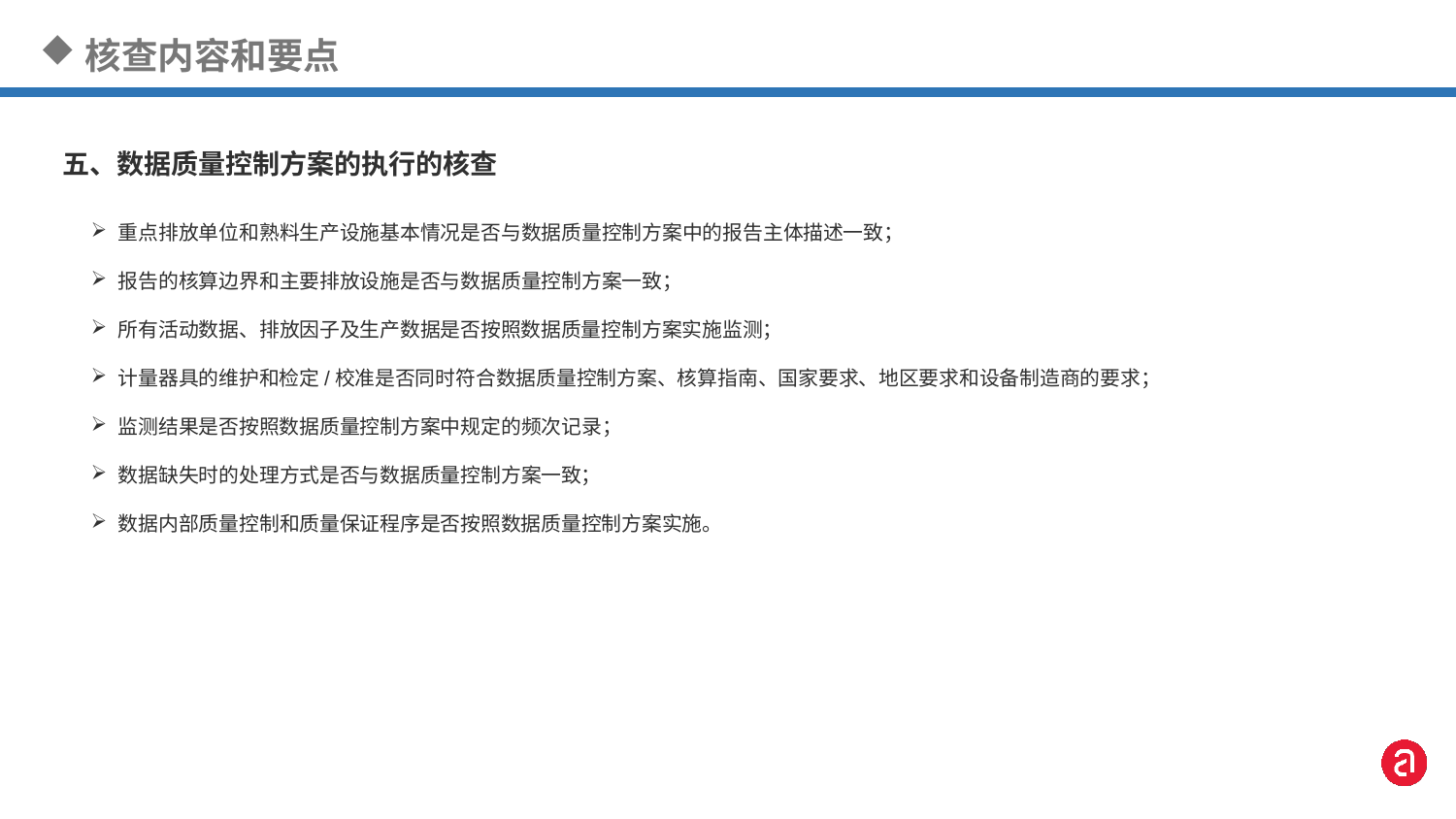

核查内容和要点
五、数据质量控制方案的执行的核查
重点排放单位和熟料生产设施基本情况是否与数据质量控制方案中的报告主体描述一致；
报告的核算边界和主要排放设施是否与数据质量控制方案一致；
所有活动数据、排放因子及生产数据是否按照数据质量控制方案实施监测；
计量器具的维护和检定/校准是否同时符合数据质量控制方案、核算指南、国家要求、地区要求和设备制造商的要求；
监测结果是否按照数据质量控制方案中规定的频次记录；
数据缺失时的处理方式是否与数据质量控制方案一致；
数据内部质量控制和质量保证程序是否按照数据质量控制方案实施。